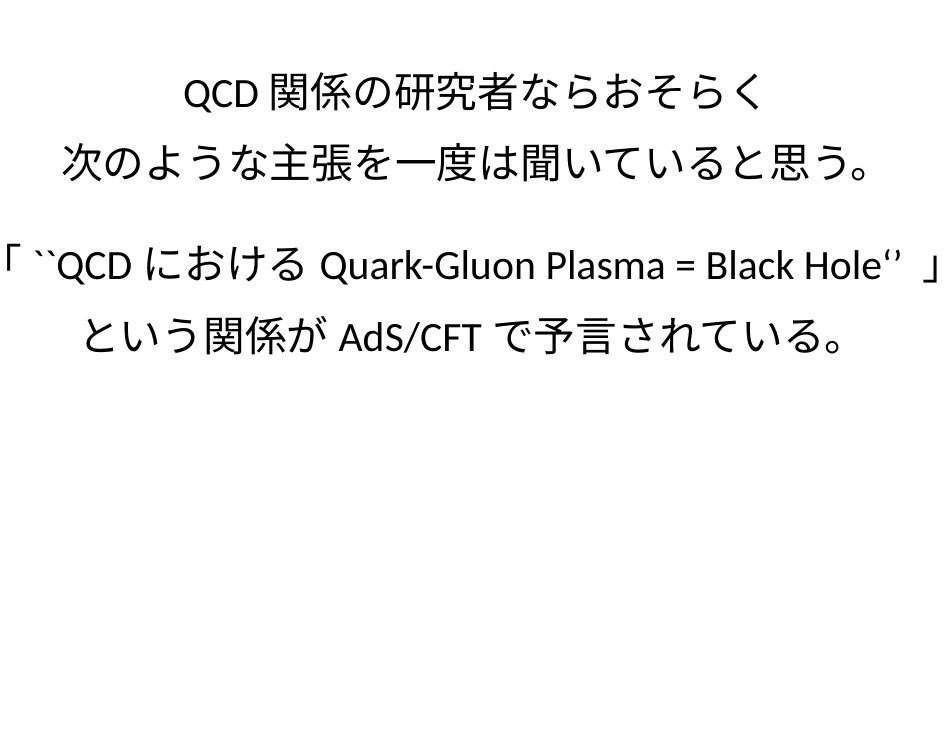

QCD関係の研究者ならおそらく
次のような主張を一度は聞いていると思う。
「``QCDにおけるQuark-Gluon Plasma = Black Hole‘’ 」
という関係がAdS/CFTで予言されている。